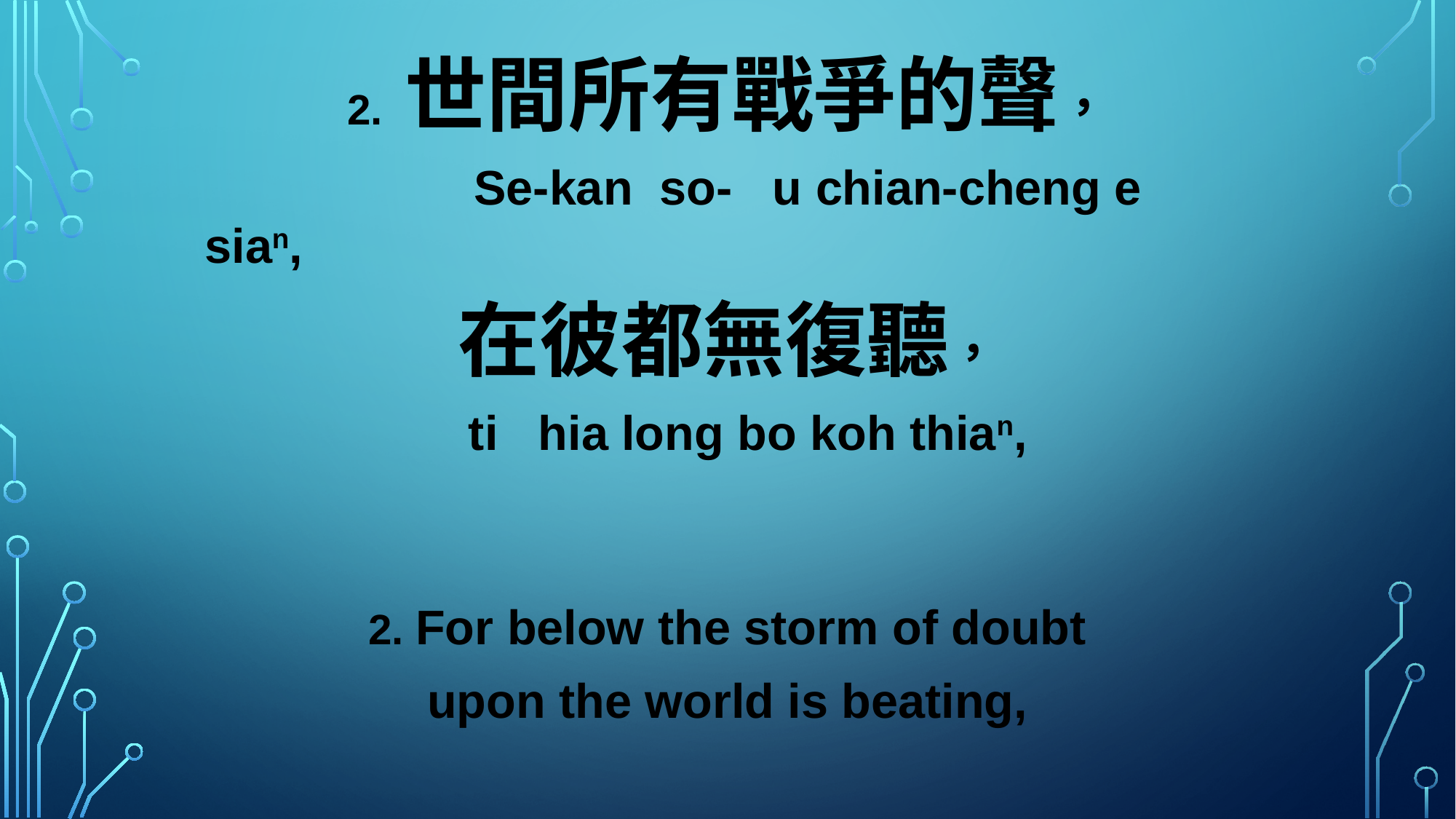

2. 世間所有戰爭的聲，
                    Se-kan  so-   u chian-cheng e sian,
在彼都無復聽，
   ti   hia long bo koh thian,

2. For below the storm of doubt
upon the world is beating,